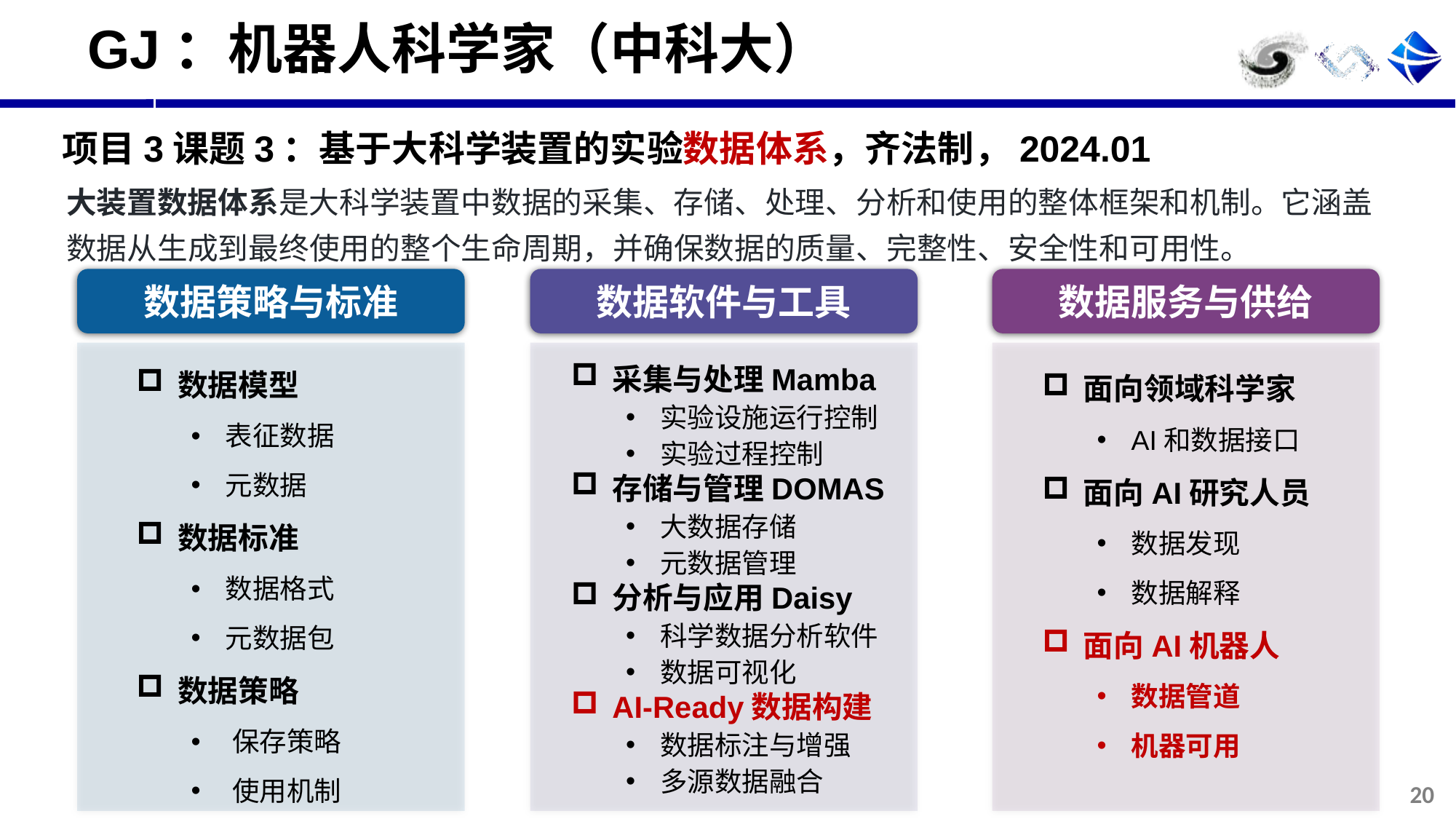

# GJ：机器人科学家（中科大）
项目3课题3：基于大科学装置的实验数据体系，齐法制，2024.01
大装置数据体系是大科学装置中数据的采集、存储、处理、分析和使用的整体框架和机制。它涵盖数据从生成到最终使用的整个生命周期，并确保数据的质量、完整性、安全性和可用性。
数据策略与标准
数据软件与工具
数据服务与供给

数据模型
表征数据
元数据
数据标准
数据格式
元数据包
数据策略
保存策略
使用机制

面向领域科学家
AI和数据接口
面向AI研究人员
数据发现
数据解释
面向AI机器人
数据管道
机器可用
采集与处理Mamba
实验设施运行控制
实验过程控制
存储与管理DOMAS
大数据存储
元数据管理
分析与应用Daisy
科学数据分析软件
数据可视化
AI-Ready数据构建
数据标注与增强
多源数据融合